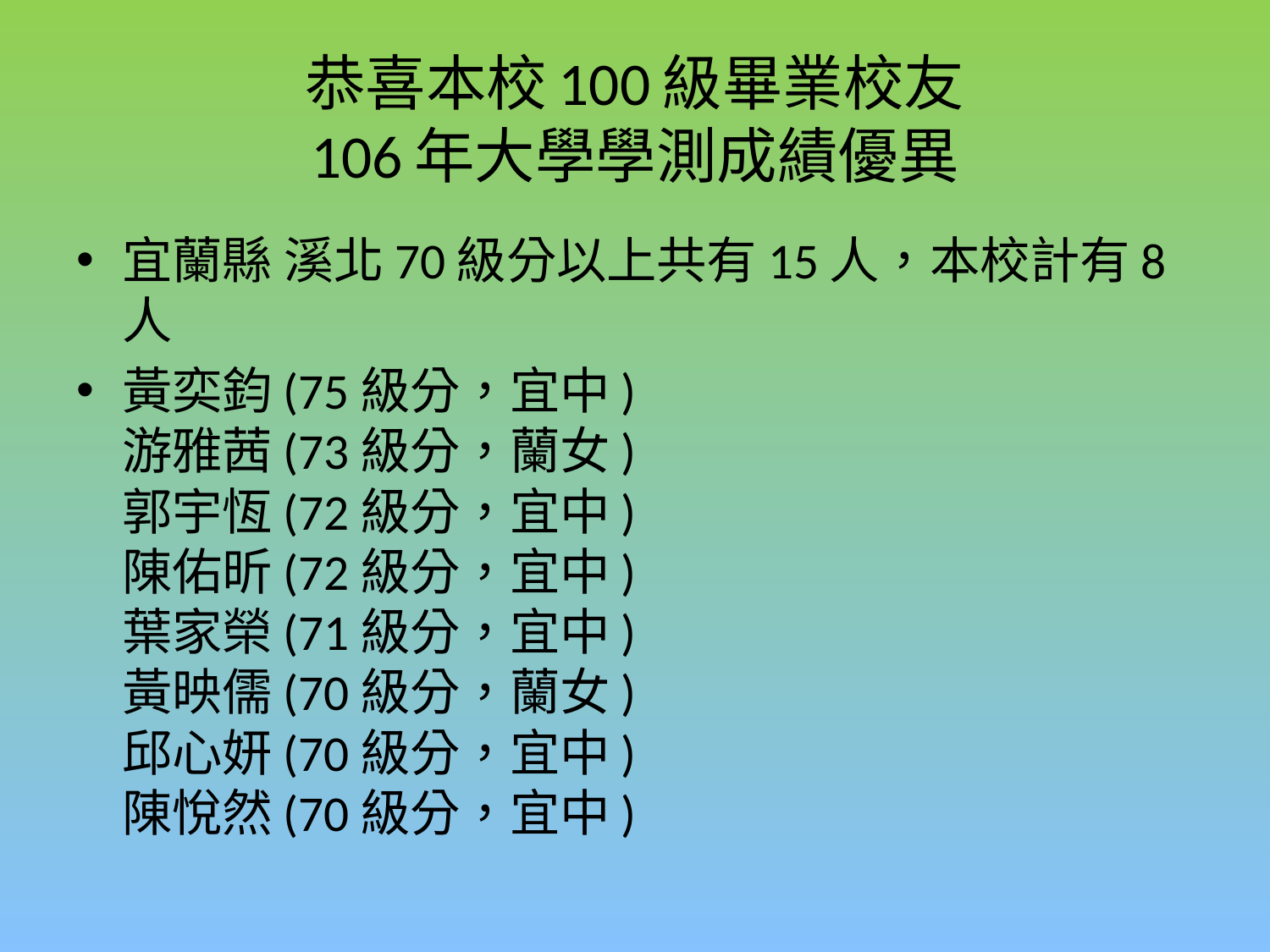

# 恭喜本校100級畢業校友 106年大學學測成績優異
宜蘭縣 溪北70級分以上共有15人，本校計有8人
黃奕鈞(75級分，宜中)
游雅茜(73級分，蘭女)
郭宇恆(72級分，宜中)
陳佑昕(72級分，宜中)
葉家榮(71級分，宜中)
黃映儒(70級分，蘭女)
邱心妍(70級分，宜中)
陳悅然(70級分，宜中)